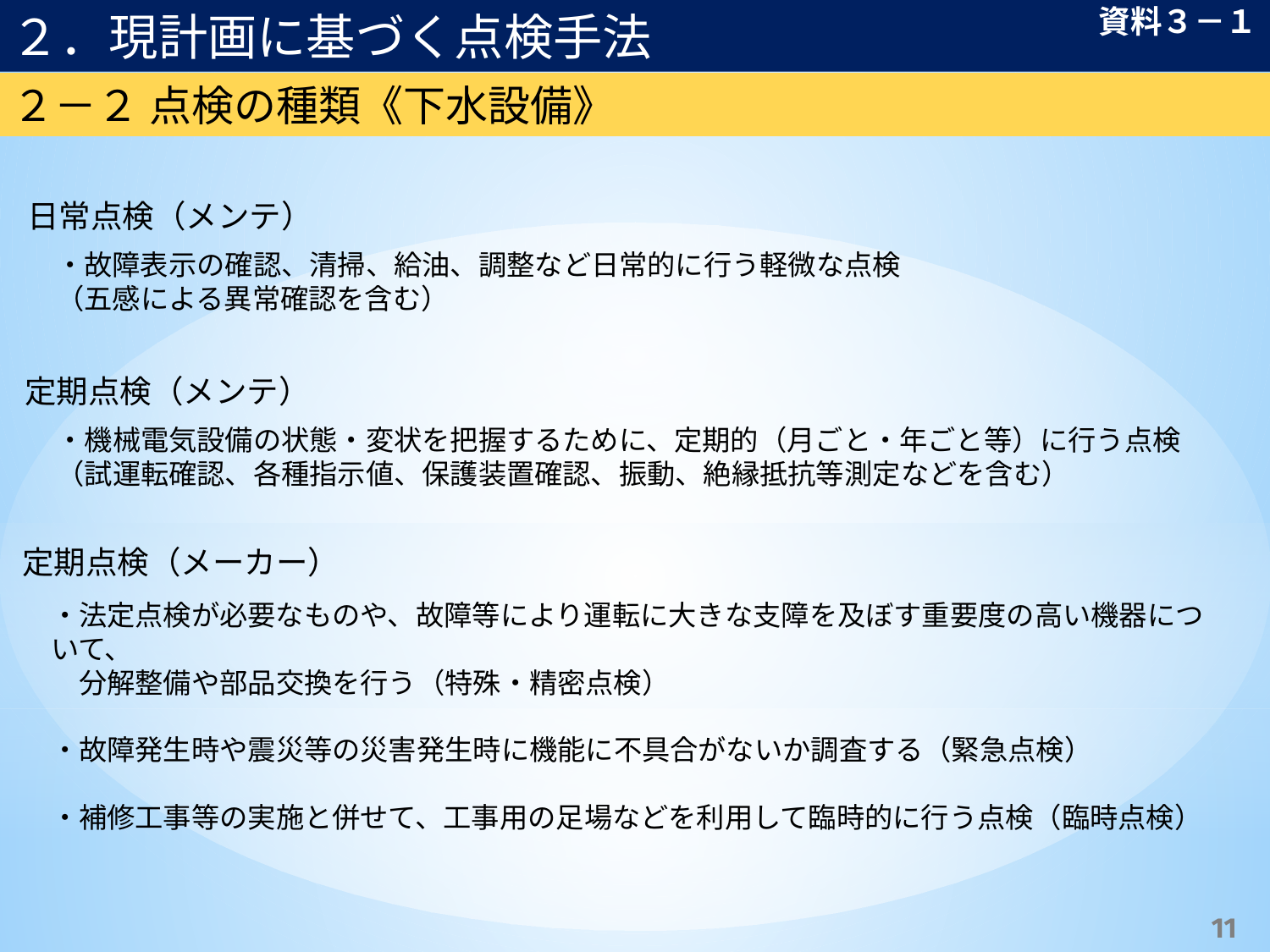

２．現計画に基づく点検手法
資料３－１
２－２ 点検の種類《下水設備》
日常点検（メンテ）
・故障表示の確認、清掃、給油、調整など日常的に行う軽微な点検
（五感による異常確認を含む）
定期点検（メンテ）
・機械電気設備の状態・変状を把握するために、定期的（月ごと・年ごと等）に行う点検
（試運転確認、各種指示値、保護装置確認、振動、絶縁抵抗等測定などを含む）

定期点検（メーカー）
・法定点検が必要なものや、故障等により運転に大きな支障を及ぼす重要度の高い機器について、
　分解整備や部品交換を行う（特殊・精密点検）

・故障発生時や震災等の災害発生時に機能に不具合がないか調査する（緊急点検）

・補修工事等の実施と併せて、工事用の足場などを利用して臨時的に行う点検（臨時点検）
11